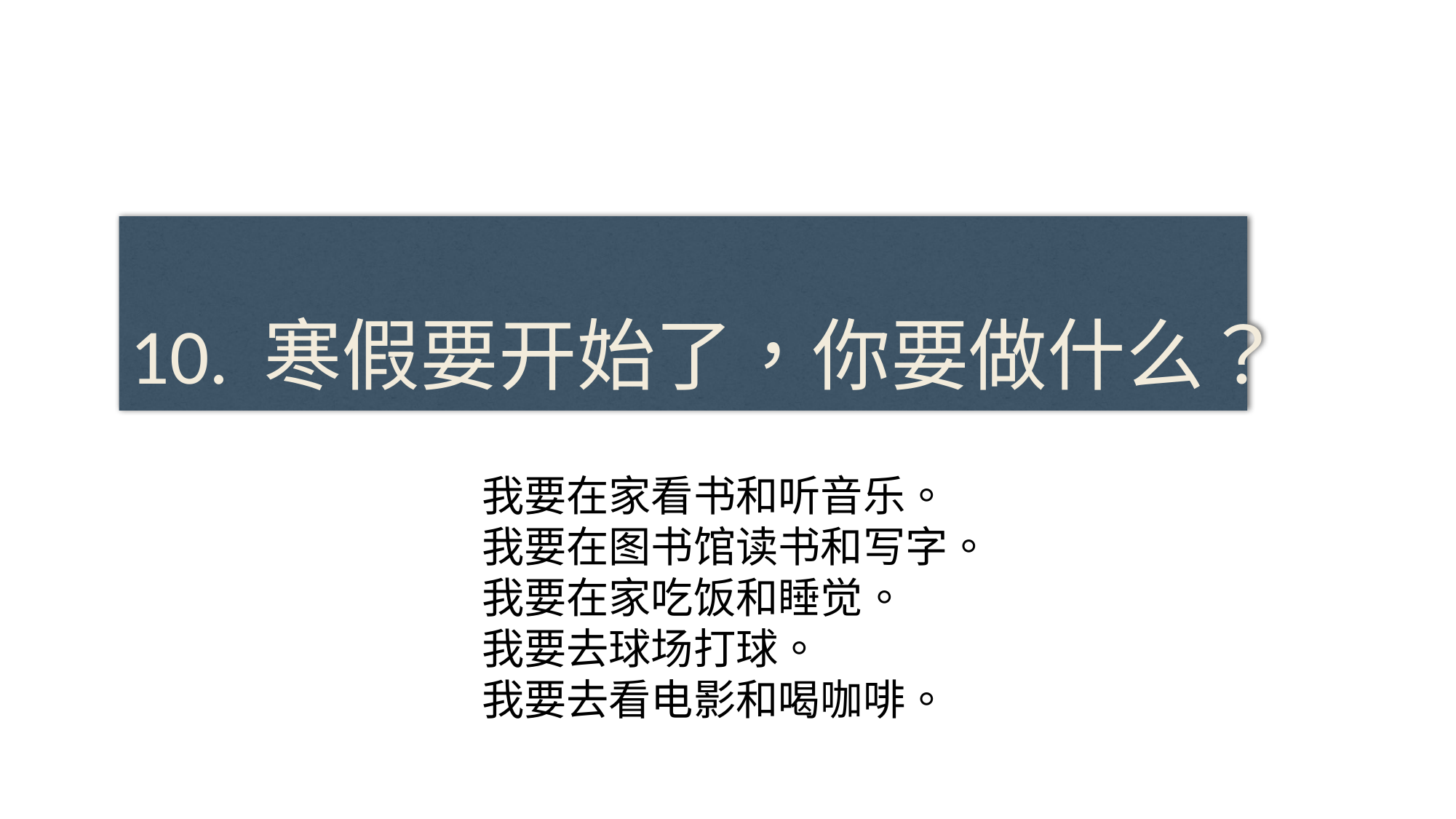

#

10. 寒假要开始了，你要做什么？
我要在家看书和听音乐。
我要在图书馆读书和写字。
我要在家吃饭和睡觉。
我要去球场打球。
我要去看电影和喝咖啡。